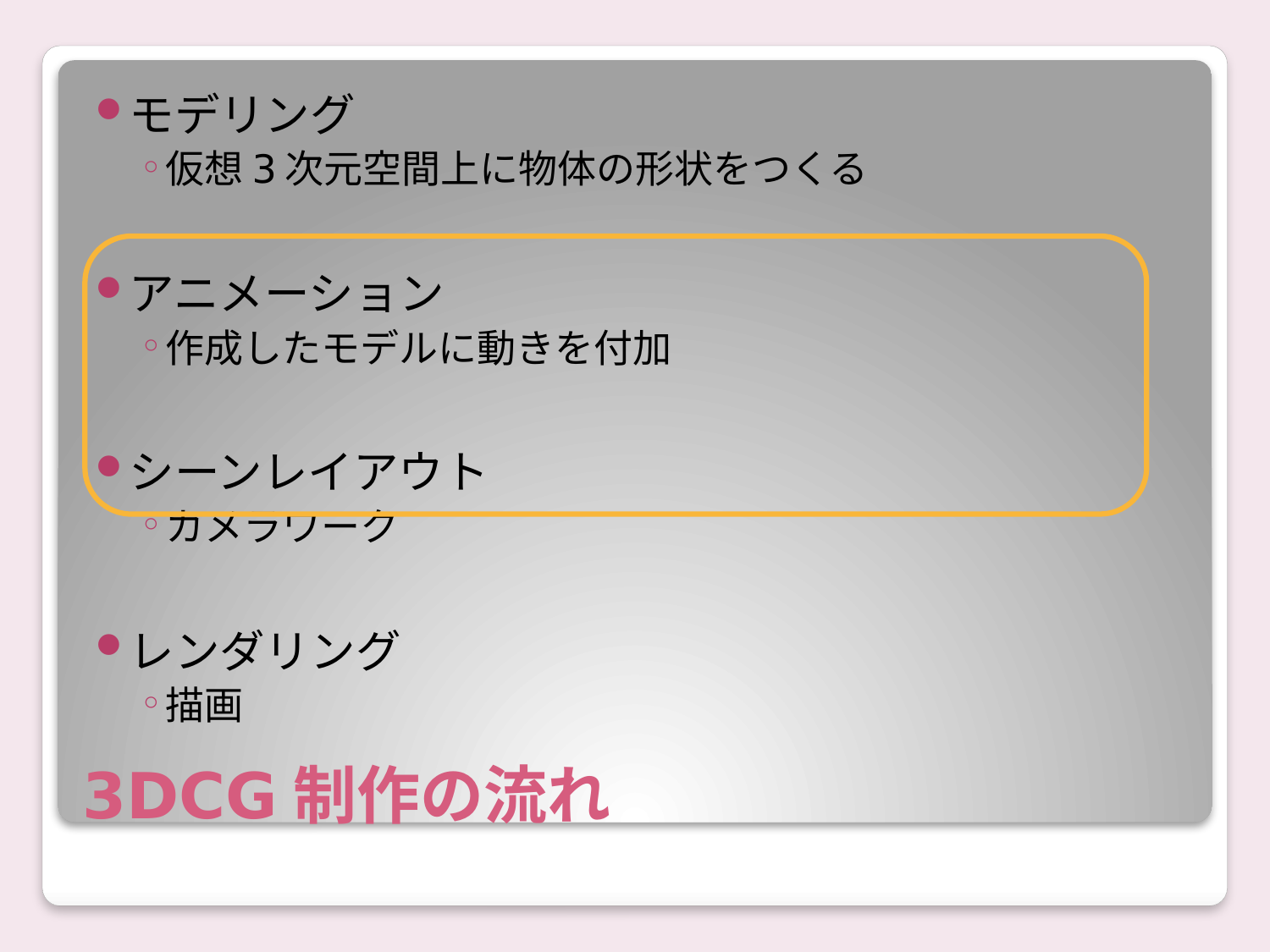

モデリング
仮想3次元空間上に物体の形状をつくる

アニメーション
作成したモデルに動きを付加

シーンレイアウト
カメラワーク

レンダリング
描画

# 3DCG制作の流れ